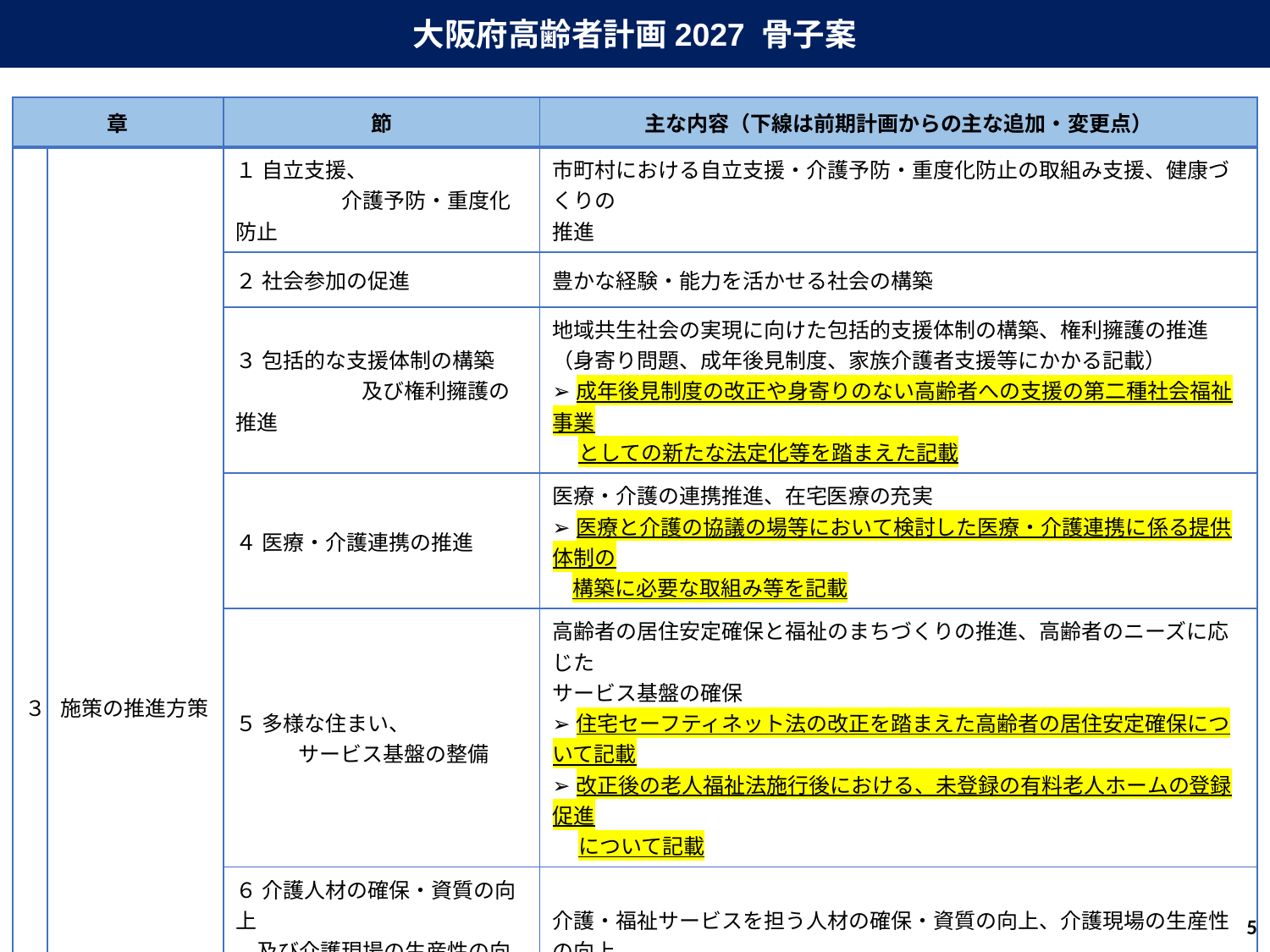

大阪府高齢者計画2027 骨子案
| 章 |  | 節 | 主な内容（下線は前期計画からの主な追加・変更点） |
| --- | --- | --- | --- |
| ３ | 施策の推進方策 | １ 自立支援、 　　　　　介護予防・重度化防止 | 市町村における自立支援・介護予防・重度化防止の取組み支援、健康づくりの 推進 |
|  |  | ２ 社会参加の促進 | 豊かな経験・能力を活かせる社会の構築 |
|  |  | ３ 包括的な支援体制の構築 　　　　　 及び権利擁護の推進 | 地域共生社会の実現に向けた包括的支援体制の構築、権利擁護の推進 （身寄り問題、成年後見制度、家族介護者支援等にかかる記載） ➢成年後見制度の改正や身寄りのない高齢者への支援の第二種社会福祉事業 　 としての新たな法定化等を踏まえた記載 |
|  |  | ４ 医療・介護連携の推進 | 医療・介護の連携推進、在宅医療の充実 ➢医療と介護の協議の場等において検討した医療・介護連携に係る提供体制の 構築に必要な取組み等を記載 |
|  |  | ５ 多様な住まい、 サービス基盤の整備 | 高齢者の居住安定確保と福祉のまちづくりの推進、高齢者のニーズに応じた サービス基盤の確保 ➢住宅セーフティネット法の改正を踏まえた高齢者の居住安定確保について記載 ➢改正後の老人福祉法施行後における、未登録の有料老人ホームの登録促進 　 について記載 |
|  |  | ６ 介護人材の確保・資質の向上　 　及び介護現場の生産性の向上、 　経営改善支援 | 介護・福祉サービスを担う人材の確保・資質の向上、介護現場の生産性の向上 ➢経営改善支援にかかる取組みについて記載 |
|  |  | ７ 介護保険事業の適切な運営 | 個々の高齢者等の状況に配慮したサービス提供、事業者への指導・助言、苦情・相談対応 |
|  |  | ８ 介護給付等適正化 | 要介護認定の適正化、ケアプラン点検等の市町村支援 |
|  |  | ９ 災害、感染症に対する 高齢者支援体制の確立 | 災害に対する高齢者支援体制の確立、感染症に対する高齢者支援体制の確立、 事業所への業務継続計画（BCP）策定等支援 |
5